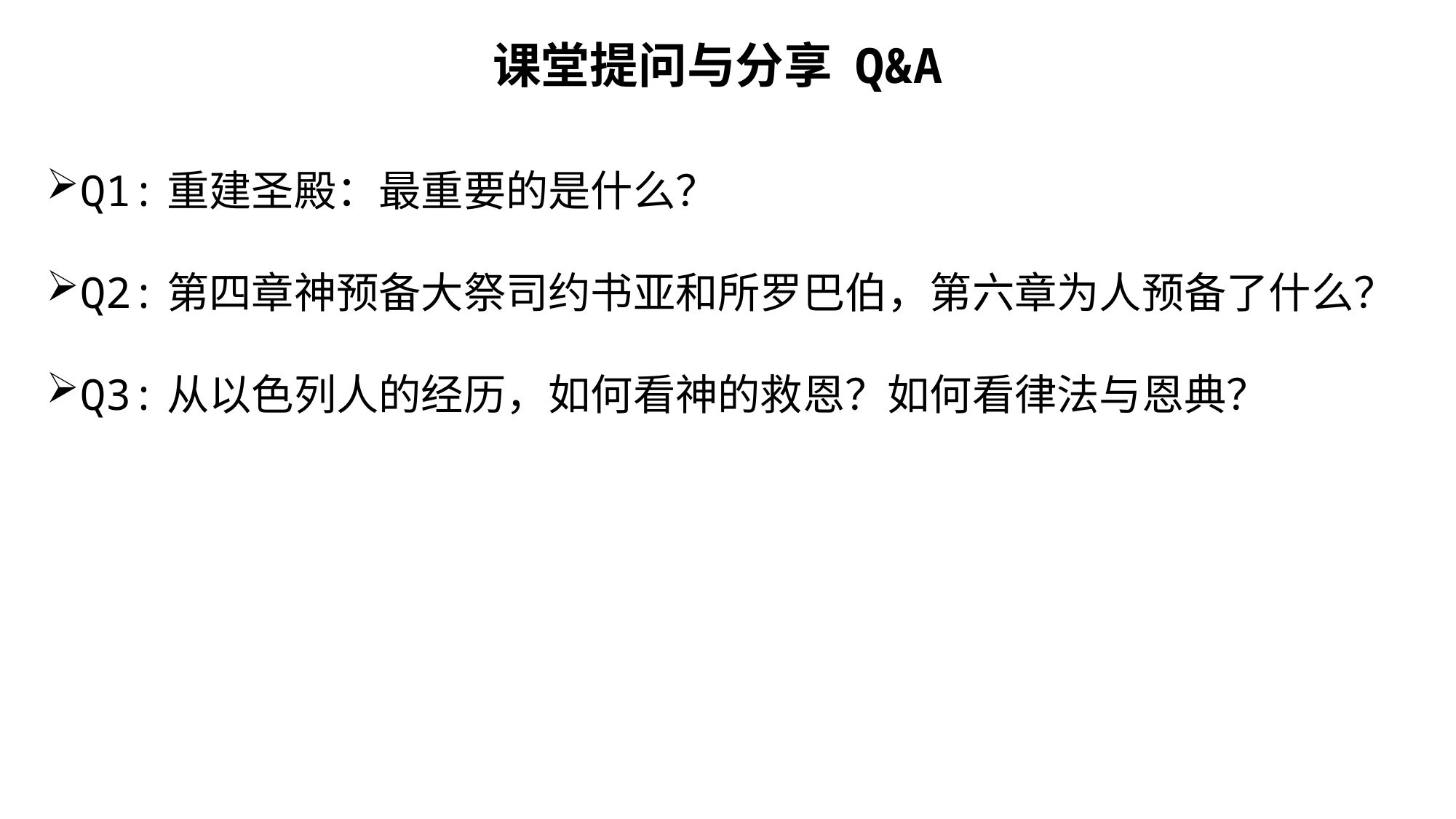

课堂提问与分享 Q&A

Q1:重建圣殿：最重要的是什么？

Q2:第四章神预备大祭司约书亚和所罗巴伯，第六章为人预备了什么？

Q3:从以色列人的经历，如何看神的救恩？如何看律法与恩典？